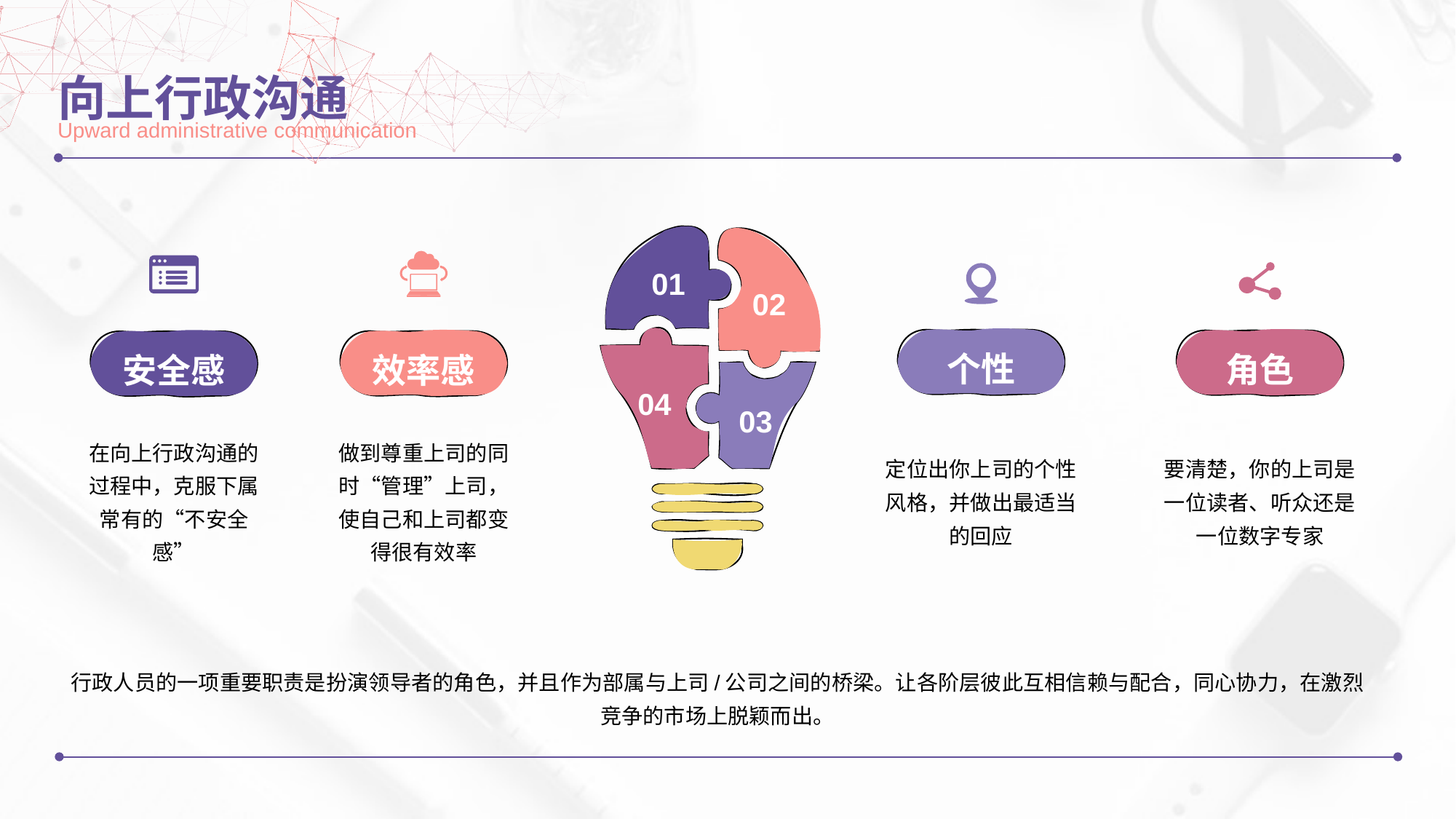

向上行政沟通
Upward administrative communication
01
02
04
03

个性
角色
效率感
安全感
小标题
在向上行政沟通的过程中，克服下属常有的“不安全感”
做到尊重上司的同时“管理”上司，使自己和上司都变得很有效率
定位出你上司的个性风格，并做出最适当的回应
要清楚，你的上司是一位读者、听众还是一位数字专家
行政人员的一项重要职责是扮演领导者的角色，并且作为部属与上司/公司之间的桥梁。让各阶层彼此互相信赖与配合，同心协力，在激烈竞争的市场上脱颖而出。